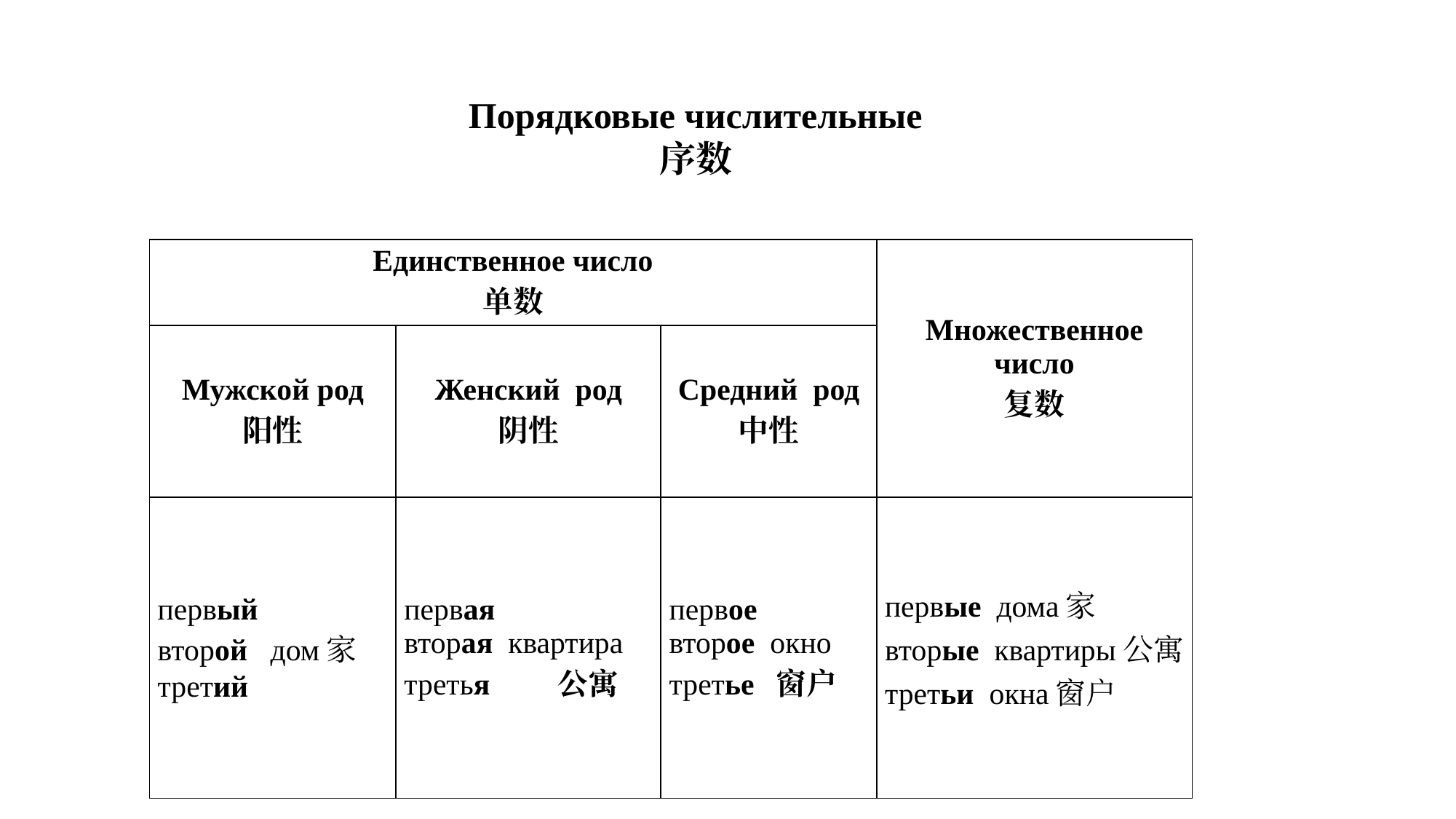

Порядковые числительные
序数
| Единственное число 单数 |  |  | Множественное число 复数 |
| --- | --- | --- | --- |
| Мужской род 阳性 | Женский род 阴性 | Средний род 中性 |  |
| первый второй дом家 третий | первая вторая квартира третья 公寓 | первое второе окно третье 窗户 | первые дома家 вторые квартиры公寓 третьи окна窗户 |